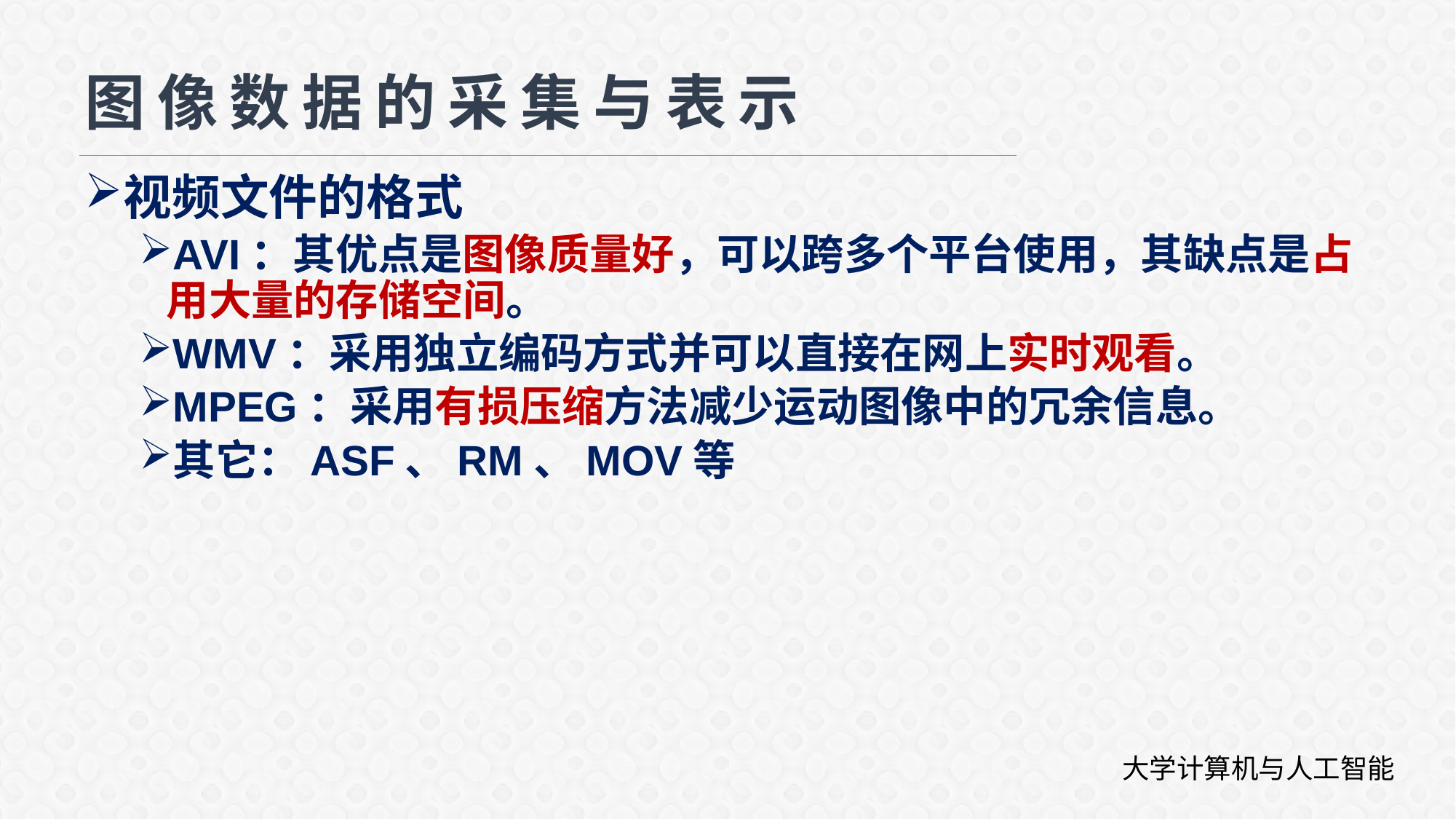

# 图像数据的采集与表示
视频文件的格式
AVI：其优点是图像质量好，可以跨多个平台使用，其缺点是占用大量的存储空间。
WMV：采用独立编码方式并可以直接在网上实时观看。
MPEG：采用有损压缩方法减少运动图像中的冗余信息。
其它：ASF、RM、MOV等
大学计算机与人工智能